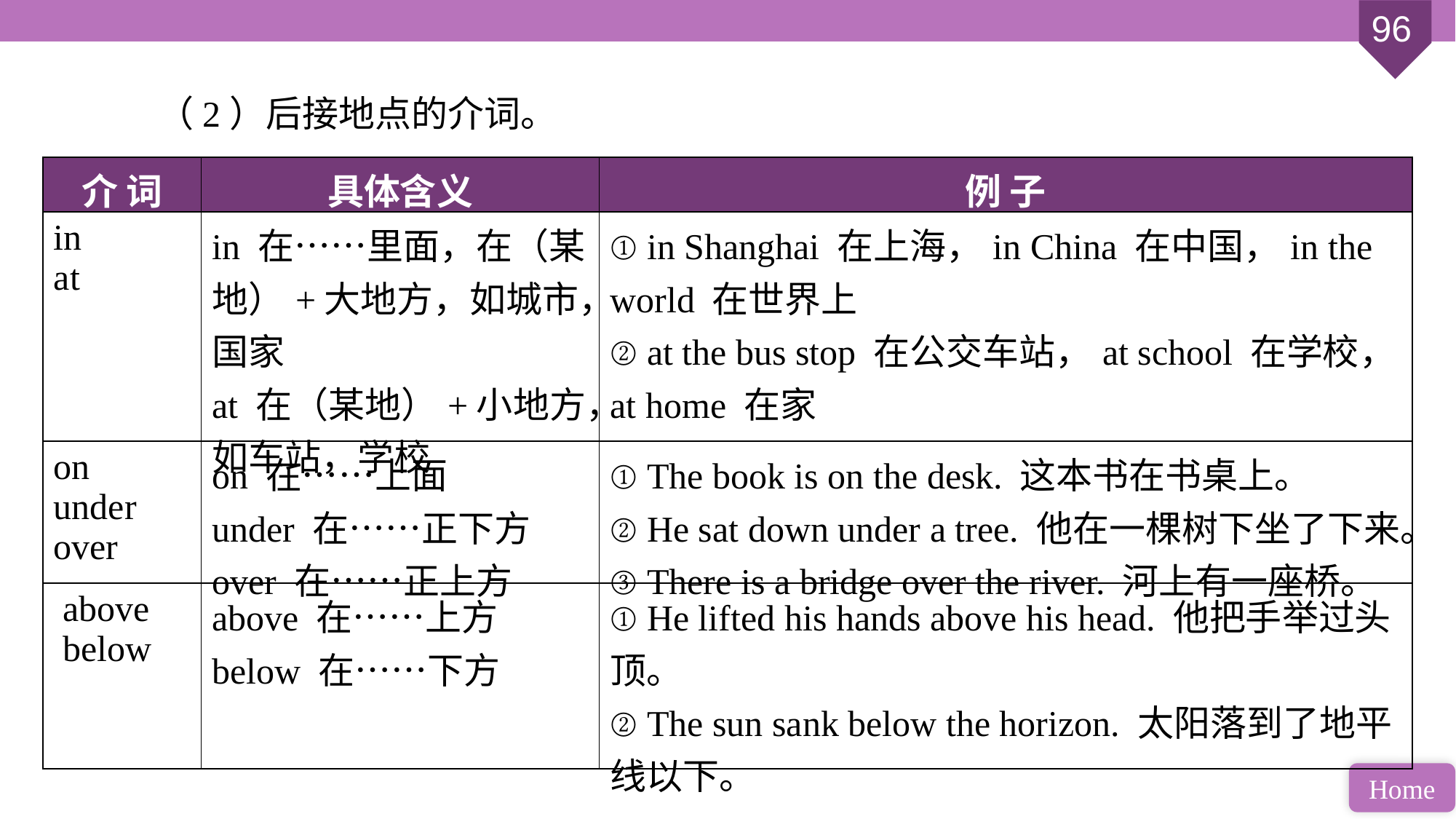

（2）后接地点的介词。
| 介 词 | 具体含义 | 例 子 |
| --- | --- | --- |
| in at | in 在……里面，在（某地）+大地方，如城市，国家 at 在（某地）+小地方，如车站，学校 | ① in Shanghai 在上海，in China 在中国，in the world 在世界上 ② at the bus stop 在公交车站，at school 在学校，at home 在家 |
| on under over | on 在……上面 under 在……正下方 over 在……正上方 | ① The book is on the desk. 这本书在书桌上。 ② He sat down under a tree. 他在一棵树下坐了下来。 ③ There is a bridge over the river. 河上有一座桥。 |
| above below | above 在……上方 below 在……下方 | ① He lifted his hands above his head. 他把手举过头顶。 ② The sun sank below the horizon. 太阳落到了地平线以下。 |